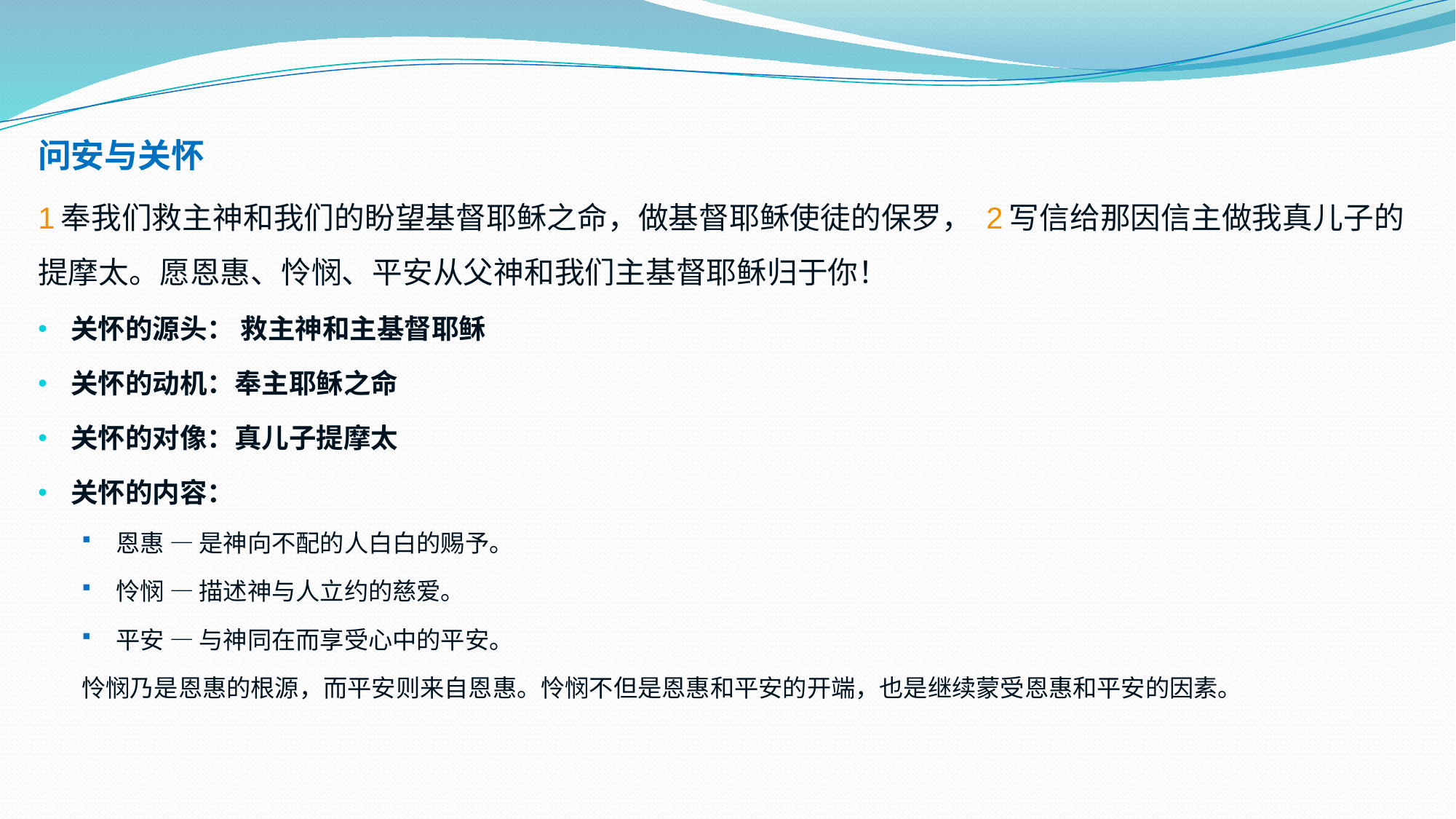

问安与关怀
1 奉我们救主神和我们的盼望基督耶稣之命，做基督耶稣使徒的保罗， 2 写信给那因信主做我真儿子的提摩太。愿恩惠、怜悯、平安从父神和我们主基督耶稣归于你！
关怀的源头： 救主神和主基督耶稣
关怀的动机：奉主耶稣之命
关怀的对像：真儿子提摩太
关怀的内容：
恩惠 — 是神向不配的人白白的赐予。
怜悯 — 描述神与人立约的慈爱。
平安 — 与神同在而享受心中的平安。
怜悯乃是恩惠的根源，而平安则来自恩惠。怜悯不但是恩惠和平安的开端，也是继续蒙受恩惠和平安的因素。